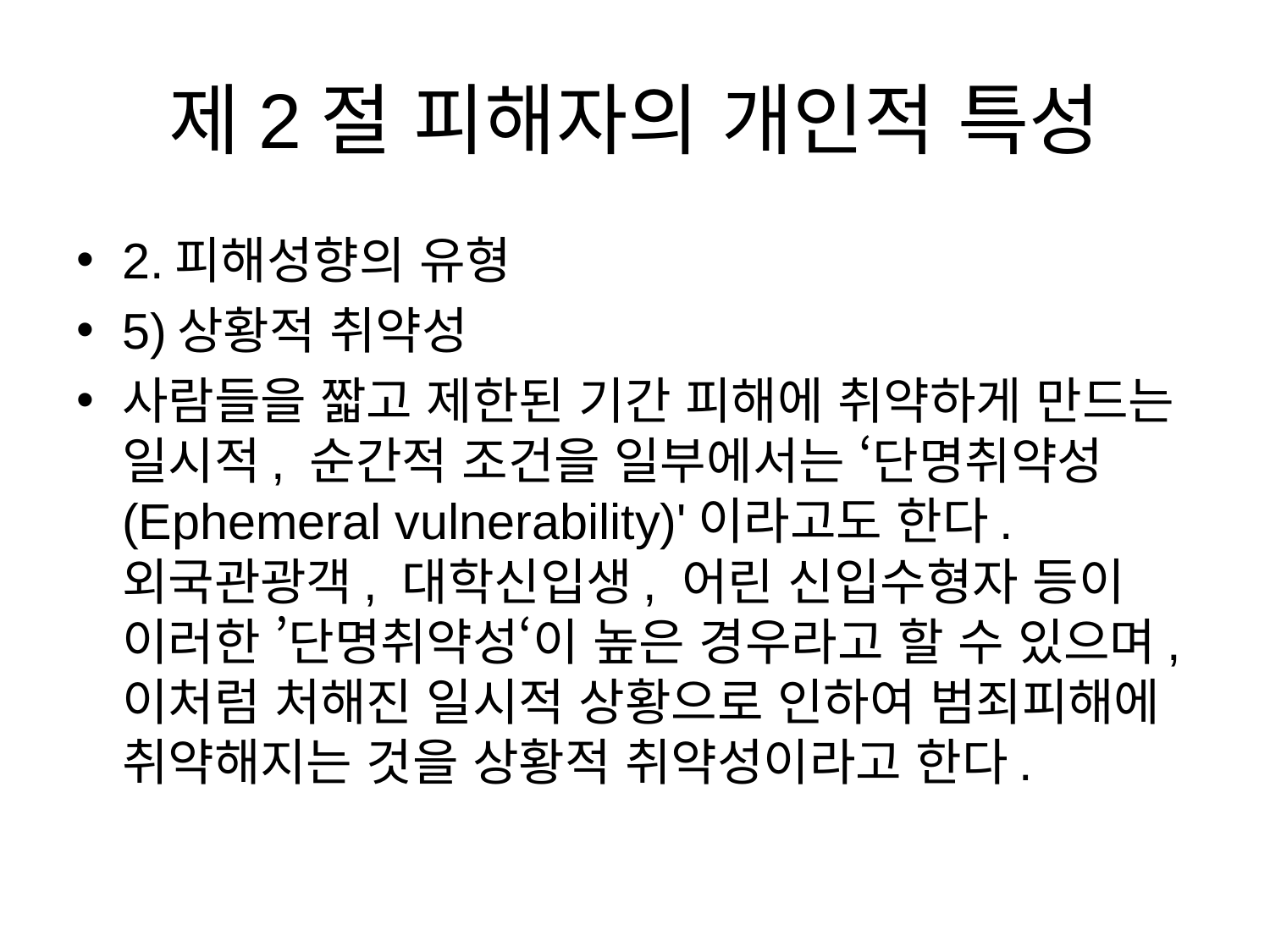

# 제2절 피해자의 개인적 특성
2.피해성향의 유형
5)상황적 취약성
사람들을 짧고 제한된 기간 피해에 취약하게 만드는 일시적, 순간적 조건을 일부에서는 ‘단명취약성(Ephemeral vulnerability)'이라고도 한다. 외국관광객, 대학신입생, 어린 신입수형자 등이 이러한 ’단명취약성‘이 높은 경우라고 할 수 있으며, 이처럼 처해진 일시적 상황으로 인하여 범죄피해에 취약해지는 것을 상황적 취약성이라고 한다.